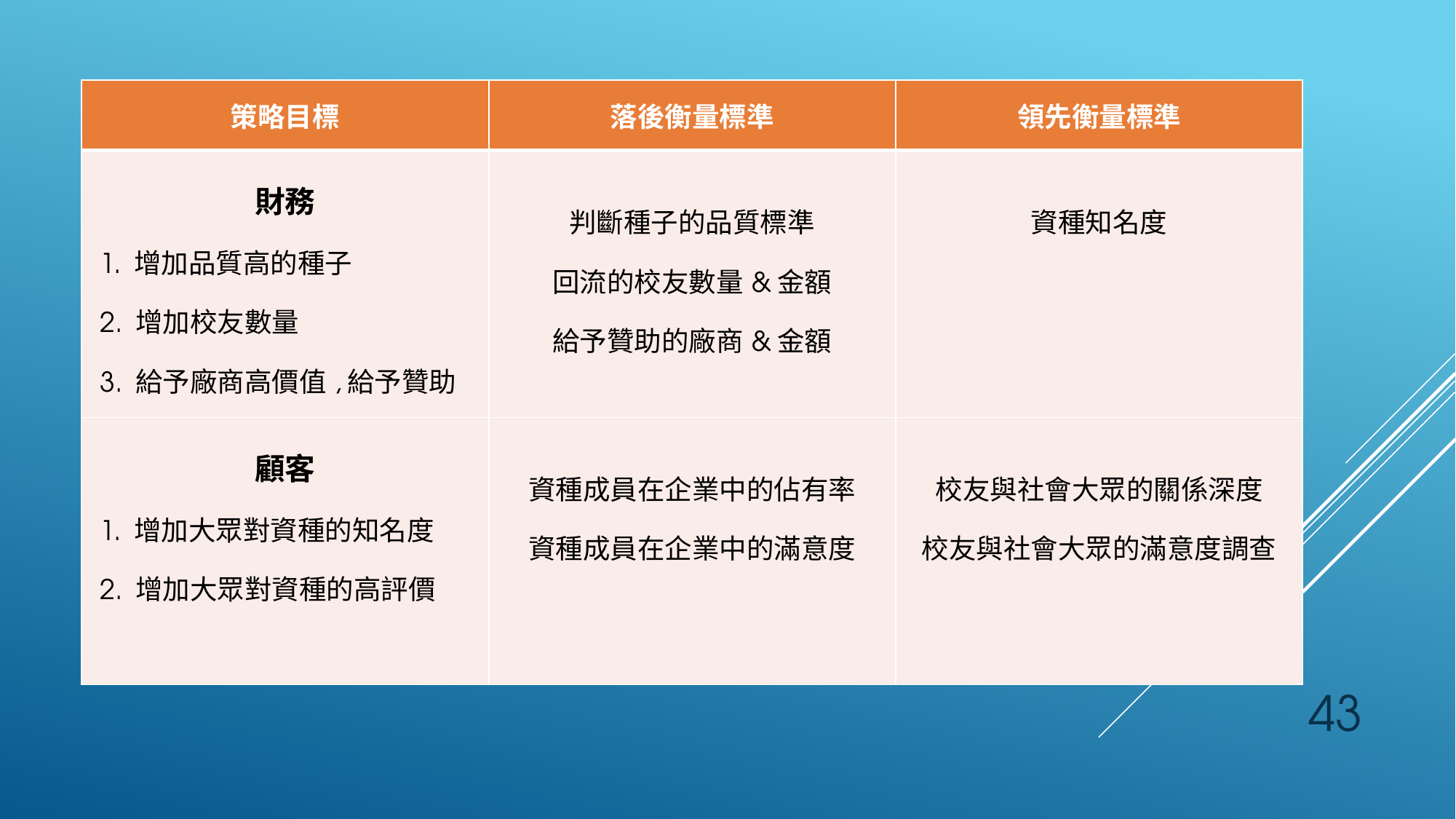

| 策略目標 | 落後衡量標準 | 領先衡量標準 |
| --- | --- | --- |
| 財務 1. 增加品質高的種子 2. 增加校友數量 3. 給予廠商高價值,給予贊助 | 判斷種子的品質標準 回流的校友數量&金額 給予贊助的廠商&金額 | 資種知名度 |
| 顧客 1. 增加大眾對資種的知名度 2. 增加大眾對資種的高評價 | 資種成員在企業中的佔有率 資種成員在企業中的滿意度 | 校友與社會大眾的關係深度 校友與社會大眾的滿意度調查 |
43